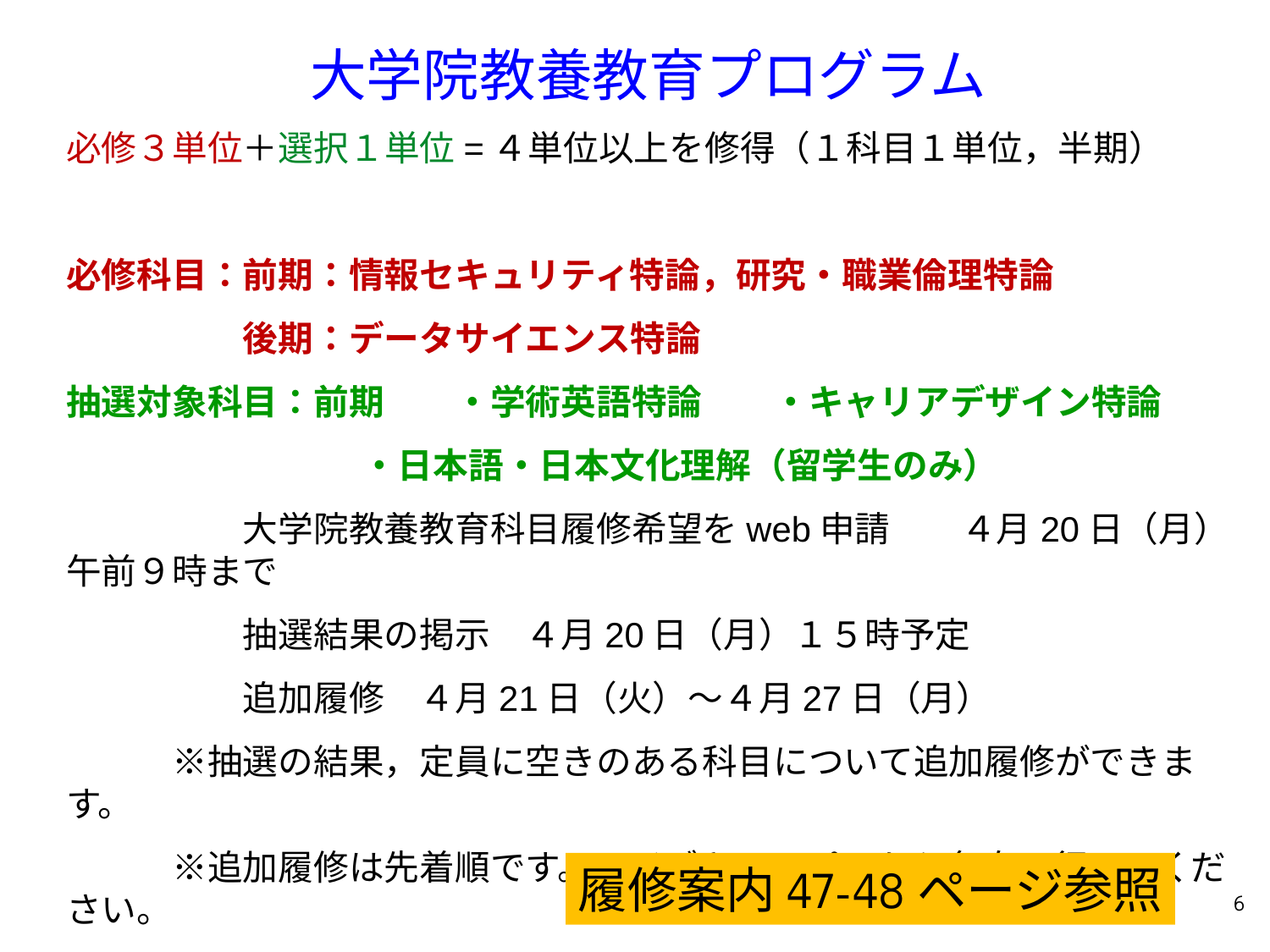

大学院教養教育プログラム
必修３単位＋選択１単位=４単位以上を修得（１科目１単位，半期）

必修科目：前期：情報セキュリティ特論，研究・職業倫理特論
　　　　　後期：データサイエンス特論
抽選対象科目：前期　　・学術英語特論　　・キャリアデザイン特論
                           　　・日本語・日本文化理解（留学生のみ）
　　　　　大学院教養教育科目履修希望をweb申請　　４月20日（月）午前９時まで
　　　　　抽選結果の掲示　４月20日（月）１５時予定
　　　　　追加履修　４月21日（火）～４月27日（月）
　　　※抽選の結果，定員に空きのある科目について追加履修ができます。
　　　※追加履修は先着順です。ライブキャンパスから各自で行ってください。

履修案内47-48ページ参照
6